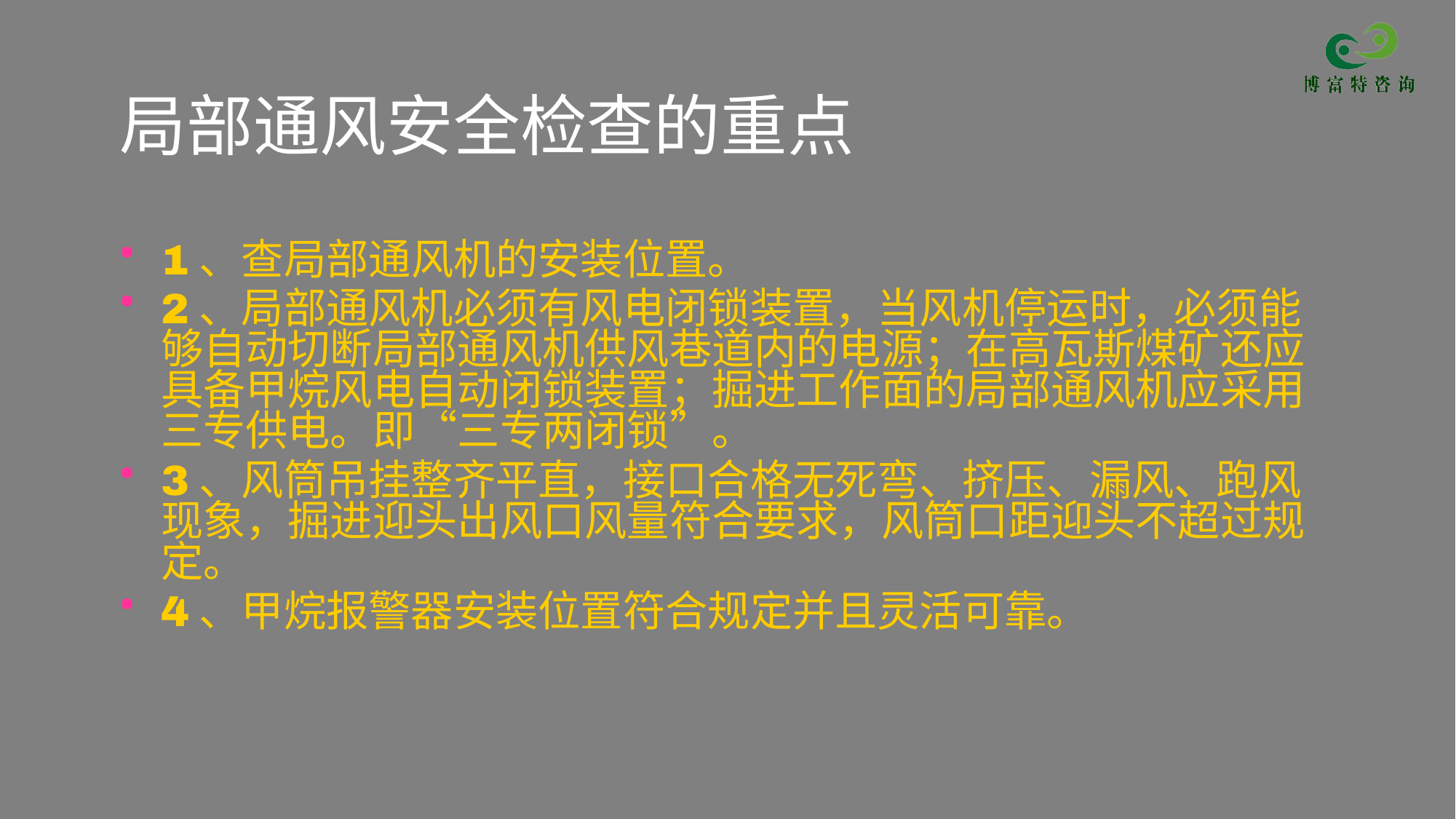

# 局部通风安全检查的重点
1、查局部通风机的安装位置。
2、局部通风机必须有风电闭锁装置，当风机停运时，必须能够自动切断局部通风机供风巷道内的电源；在高瓦斯煤矿还应具备甲烷风电自动闭锁装置；掘进工作面的局部通风机应采用三专供电。即“三专两闭锁”。
3、风筒吊挂整齐平直，接口合格无死弯、挤压、漏风、跑风现象，掘进迎头出风口风量符合要求，风筒口距迎头不超过规定。
4、甲烷报警器安装位置符合规定并且灵活可靠。